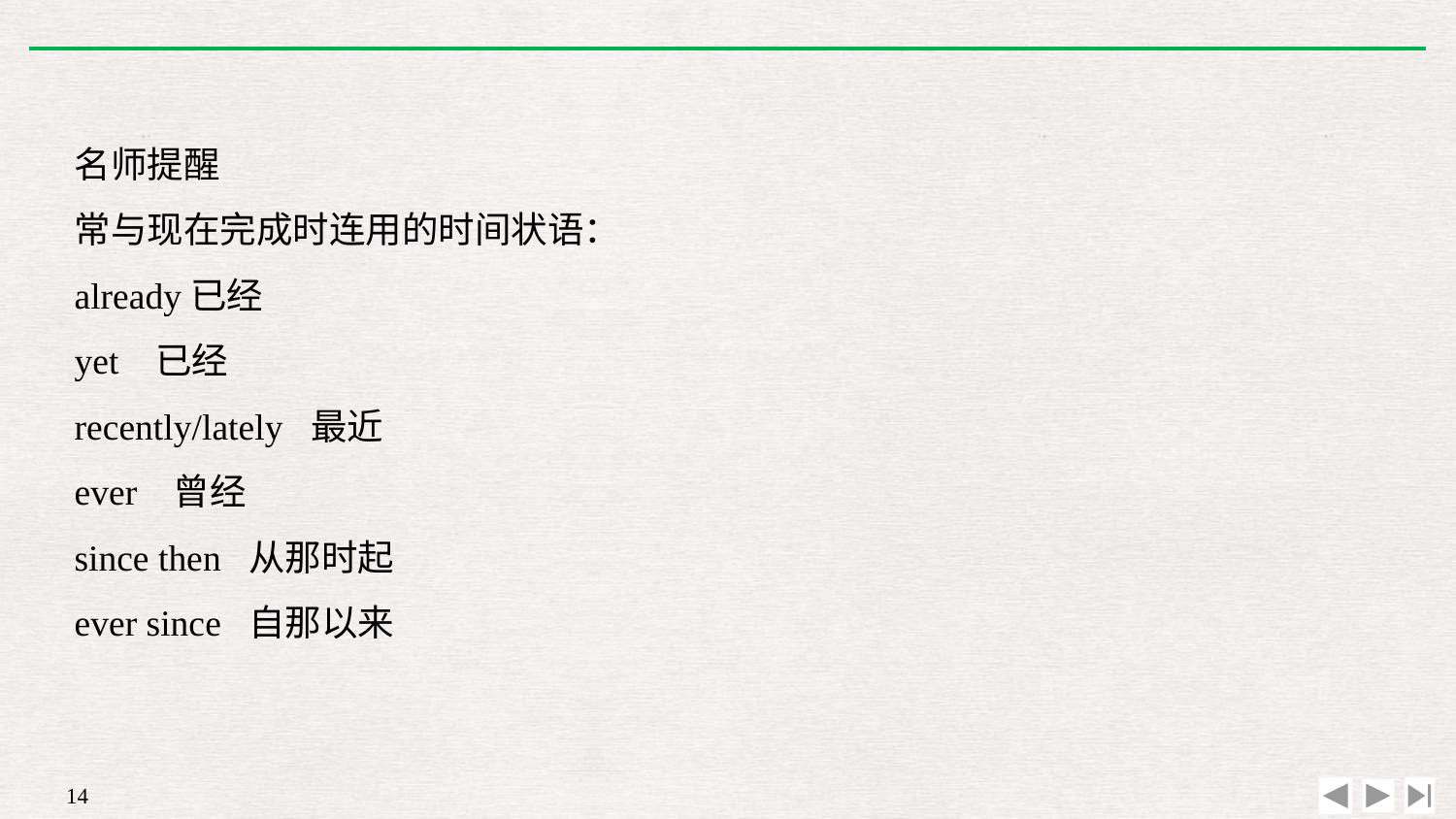

名师提醒
常与现在完成时连用的时间状语：
already已经
yet   已经
recently/lately  最近
ever   曾经
since then  从那时起
ever since  自那以来